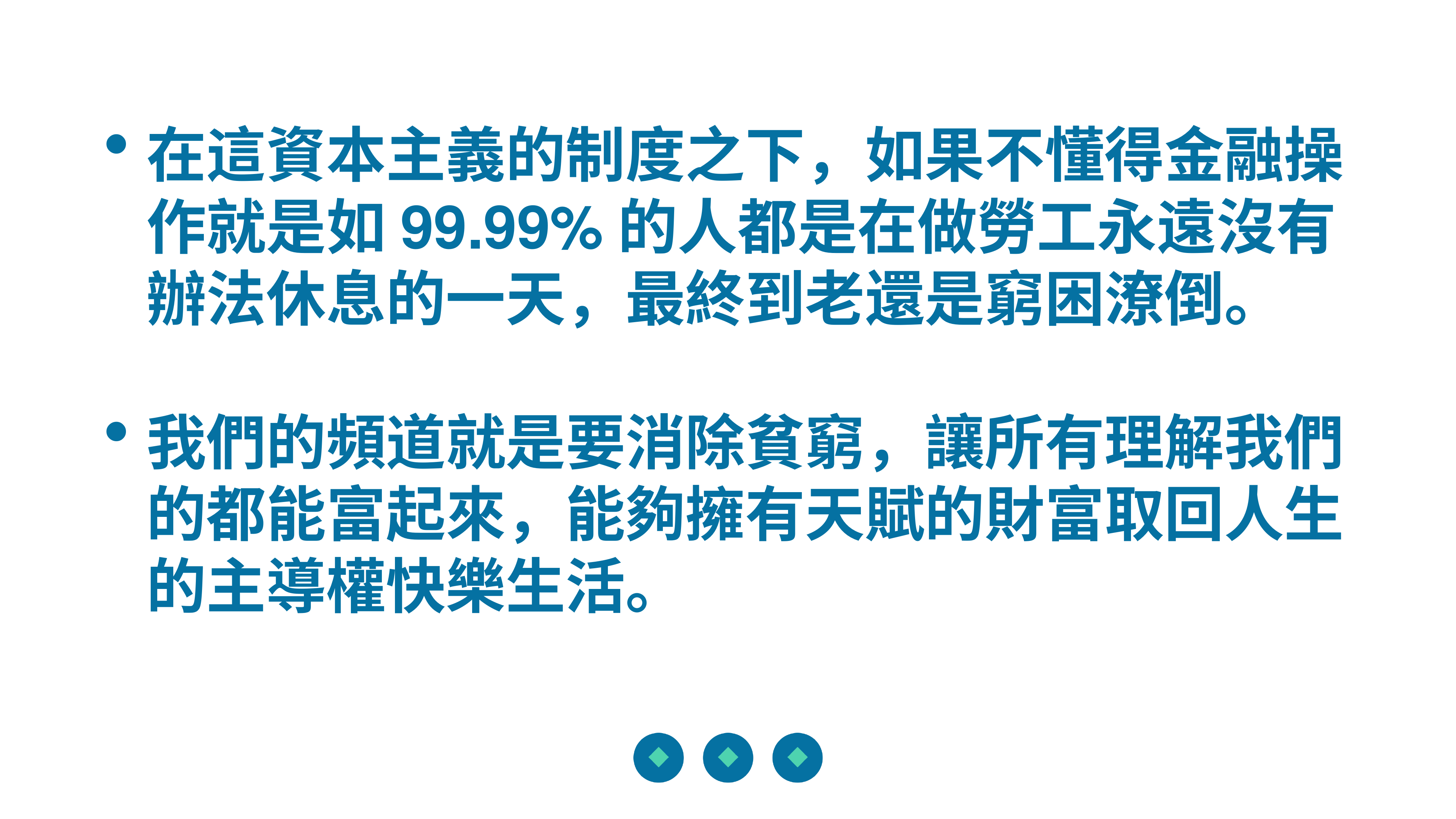

在這資本主義的制度之下，如果不懂得金融操作就是如99.99%的人都是在做勞工永遠沒有辦法休息的一天，最終到老還是窮困潦倒。

我們的頻道就是要消除貧窮，讓所有理解我們的都能富起來，能夠擁有天賦的財富取回人生的主導權快樂生活。